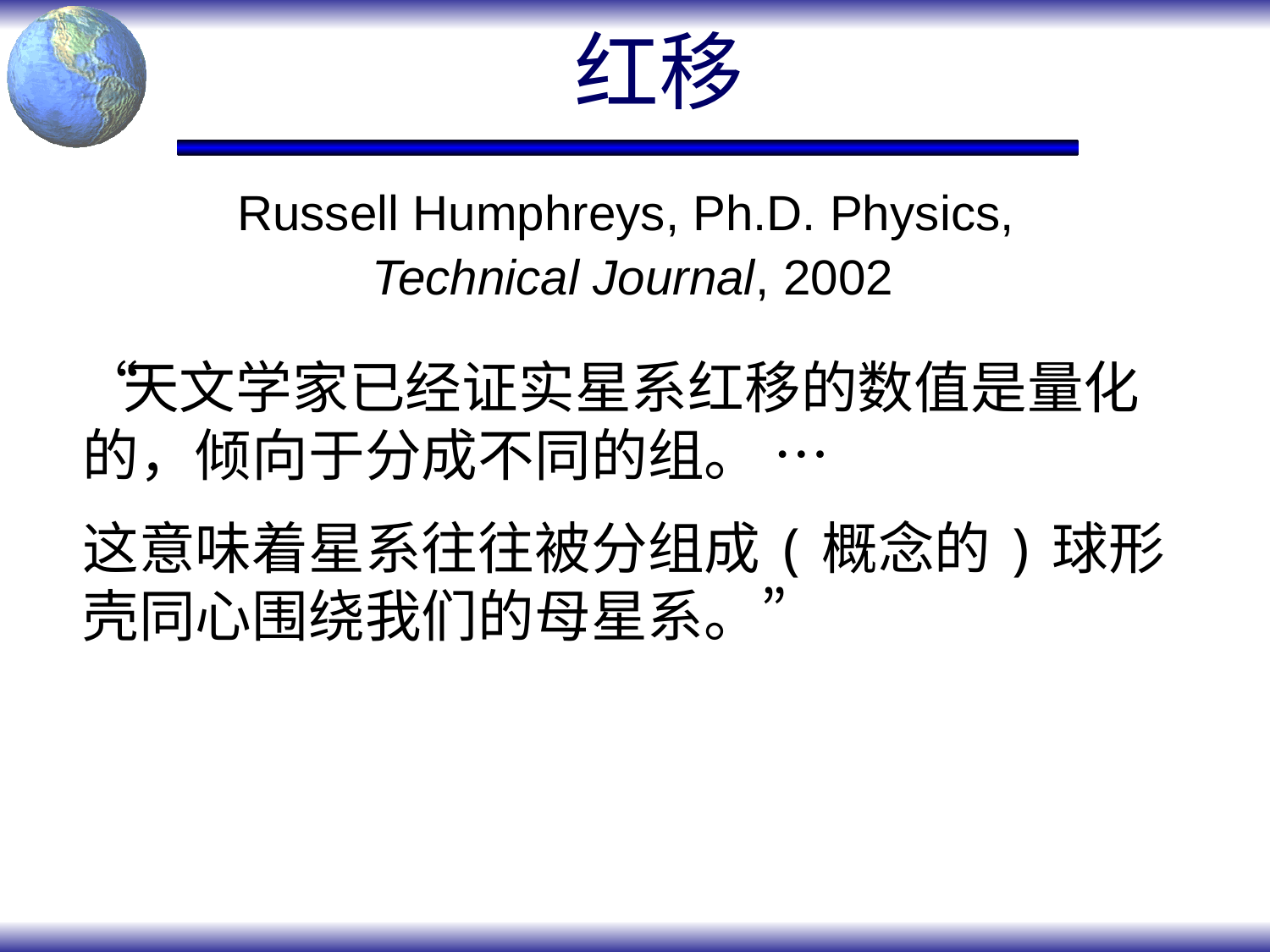

# 红移
Russell Humphreys, Ph.D. Physics,
Technical Journal, 2002
“天文学家已经证实星系红移的数值是量化的，倾向于分成不同的组。 …
这意味着星系往往被分组成(概念的)球形壳同心围绕我们的母星系。”